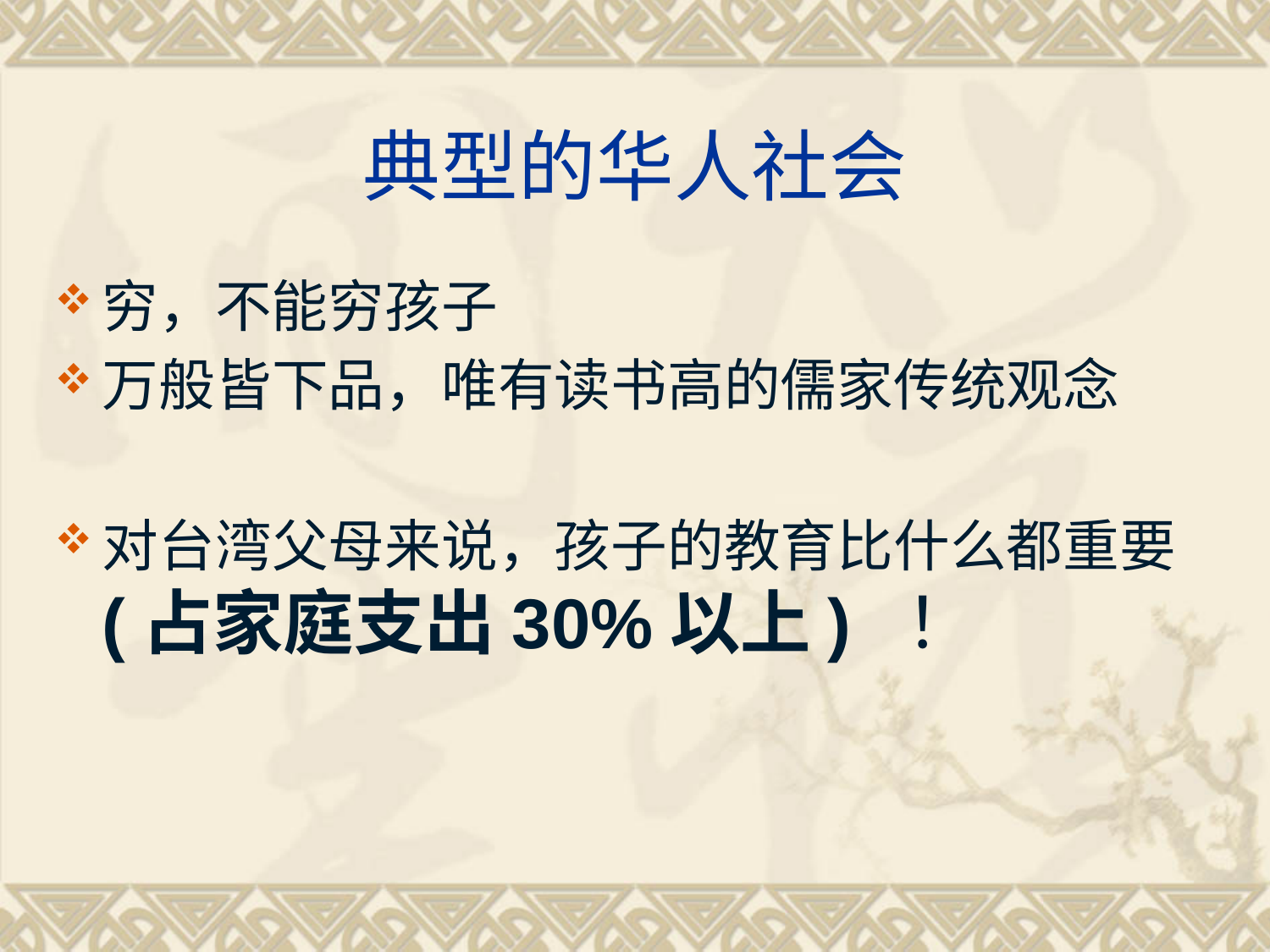

# 典型的华人社会
穷，不能穷孩子
万般皆下品，唯有读书高的儒家传统观念

对台湾父母来说，孩子的教育比什么都重要(占家庭支出30%以上) ！